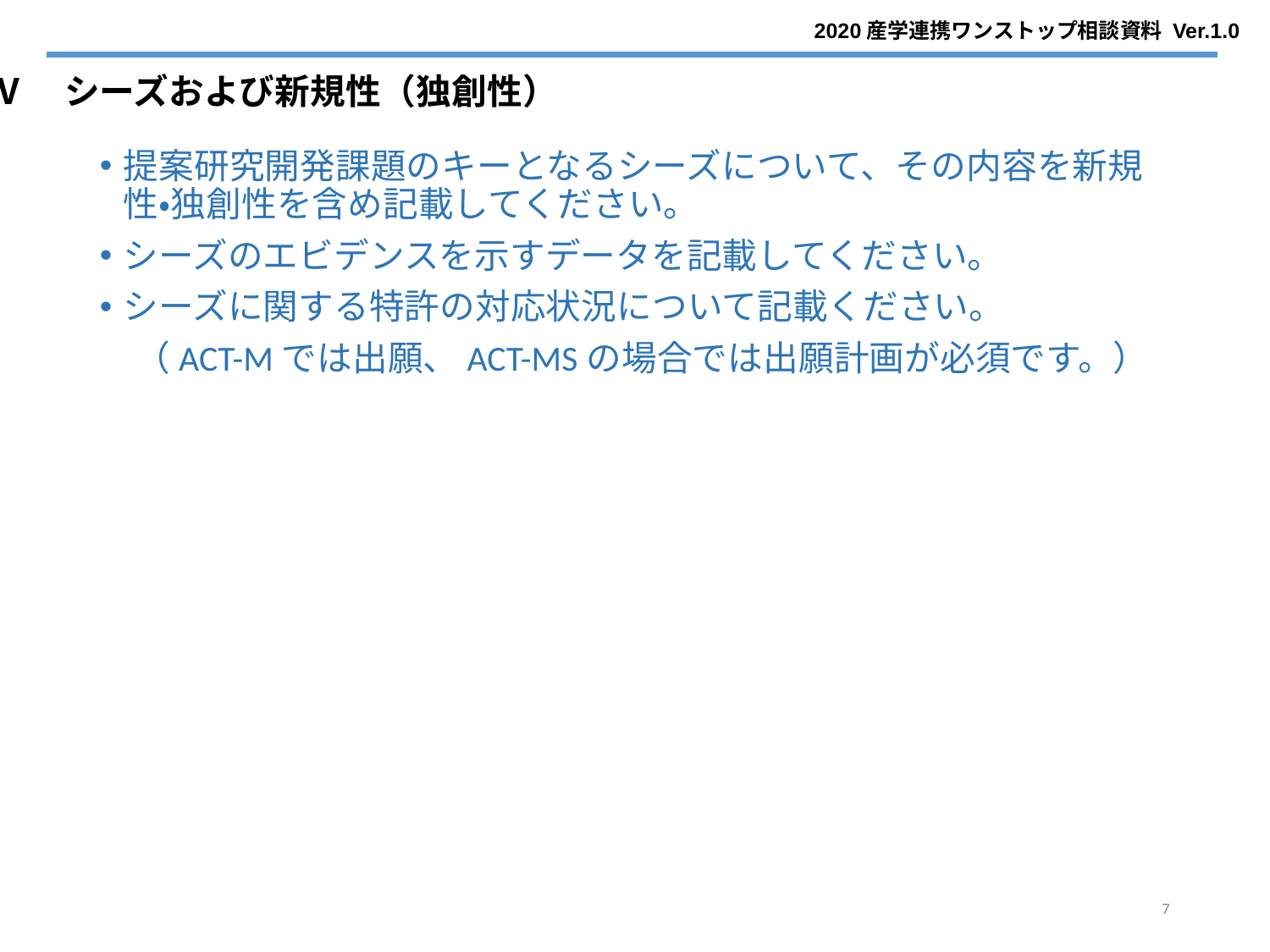

Ⅳ　シーズおよび新規性（独創性）
提案研究開発課題のキーとなるシーズについて、その内容を新規性・独創性を含め記載してください。
シーズのエビデンスを示すデータを記載してください。
シーズに関する特許の対応状況について記載ください。
　（ACT-Mでは出願、ACT-MSの場合では出願計画が必須です。）
7